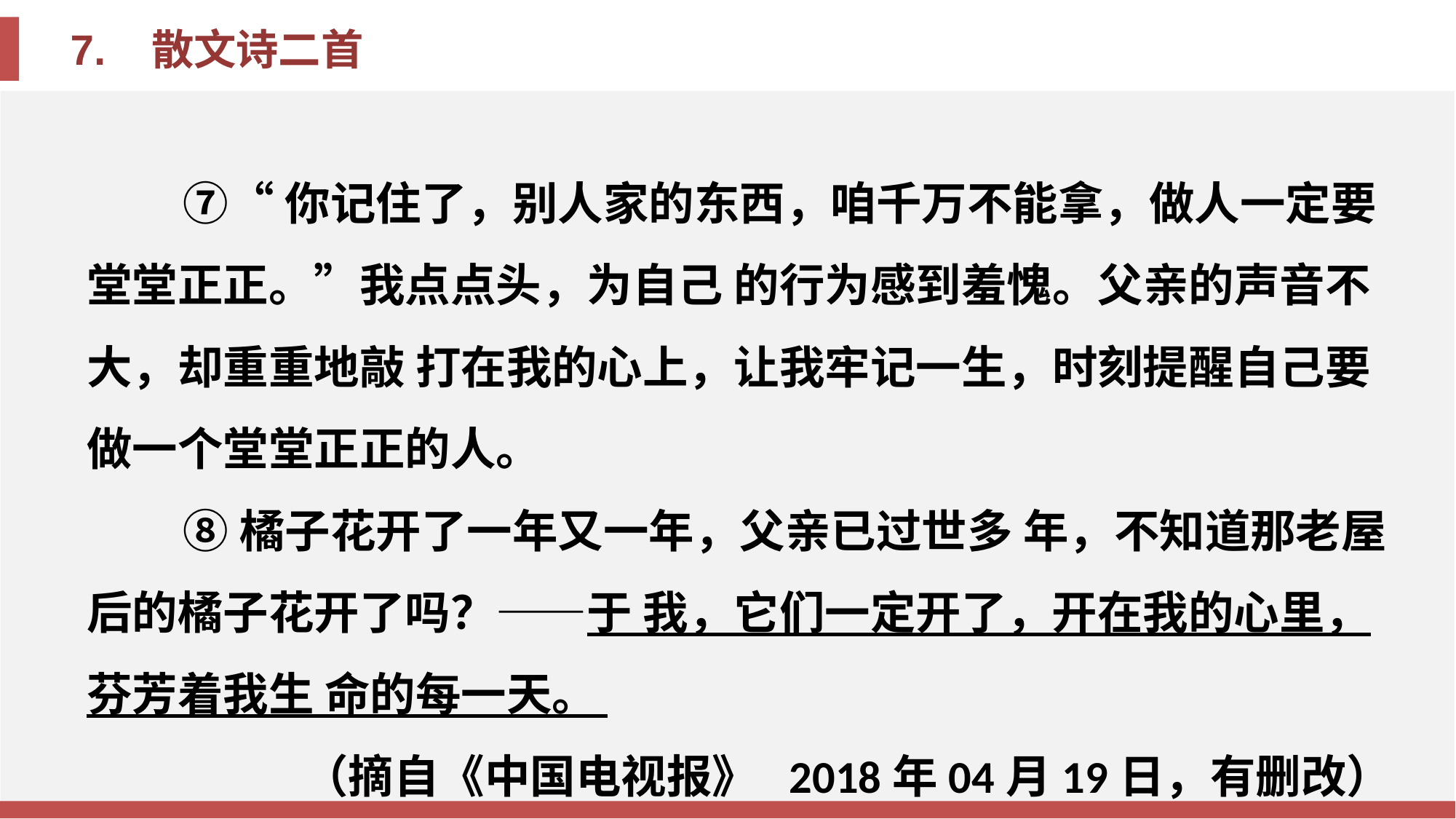

⑦“你记住了，别人家的东西，咱千万不能拿，做人一定要堂堂正正。”我点点头，为自己 的行为感到羞愧。父亲的声音不大，却重重地敲 打在我的心上，让我牢记一生，时刻提醒自己要 做一个堂堂正正的人。
⑧橘子花开了一年又一年，父亲已过世多 年，不知道那老屋后的橘子花开了吗？——于 我，它们一定开了，开在我的心里，芬芳着我生 命的每一天。
（摘自《中国电视报》  2018年04月19日，有删改）